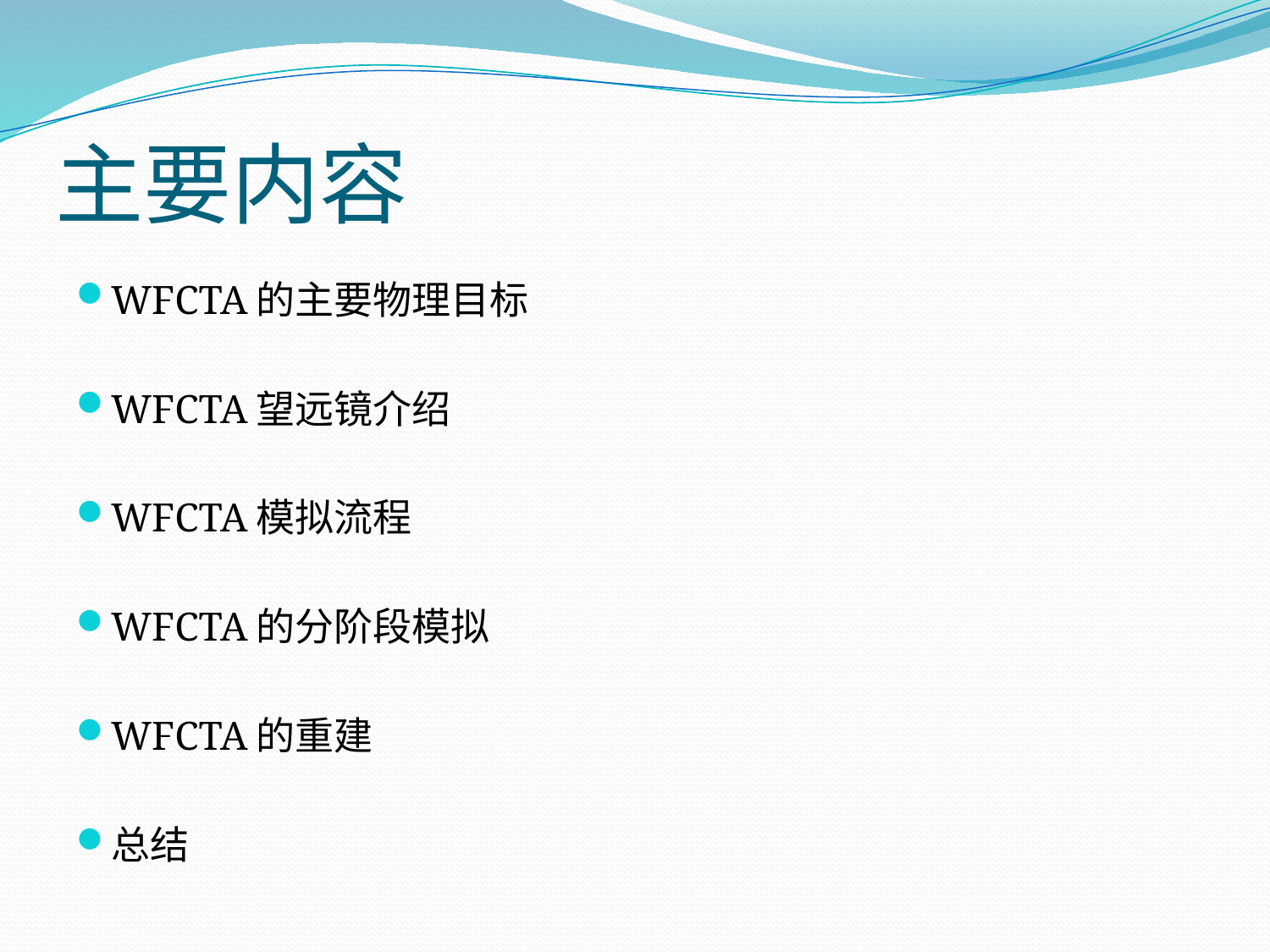

# 主要内容
WFCTA的主要物理目标

WFCTA望远镜介绍

WFCTA模拟流程

WFCTA的分阶段模拟

WFCTA的重建

总结